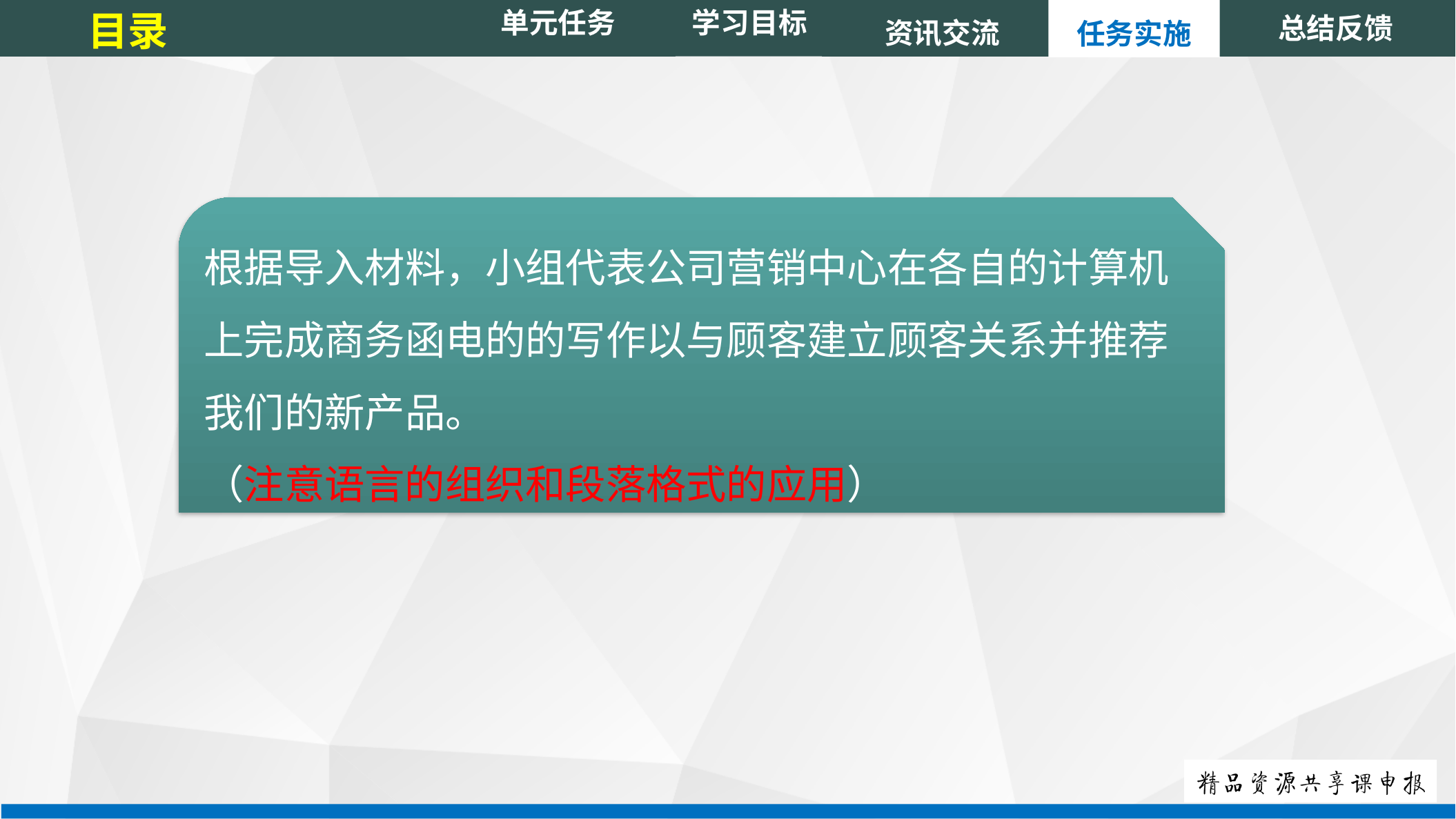

单元任务
目录
总结反馈
资讯交流
任务实施

学习目标

根据导入材料，小组代表公司营销中心在各自的计算机上完成商务函电的的写作以与顾客建立顾客关系并推荐我们的新产品。
（注意语言的组织和段落格式的应用）